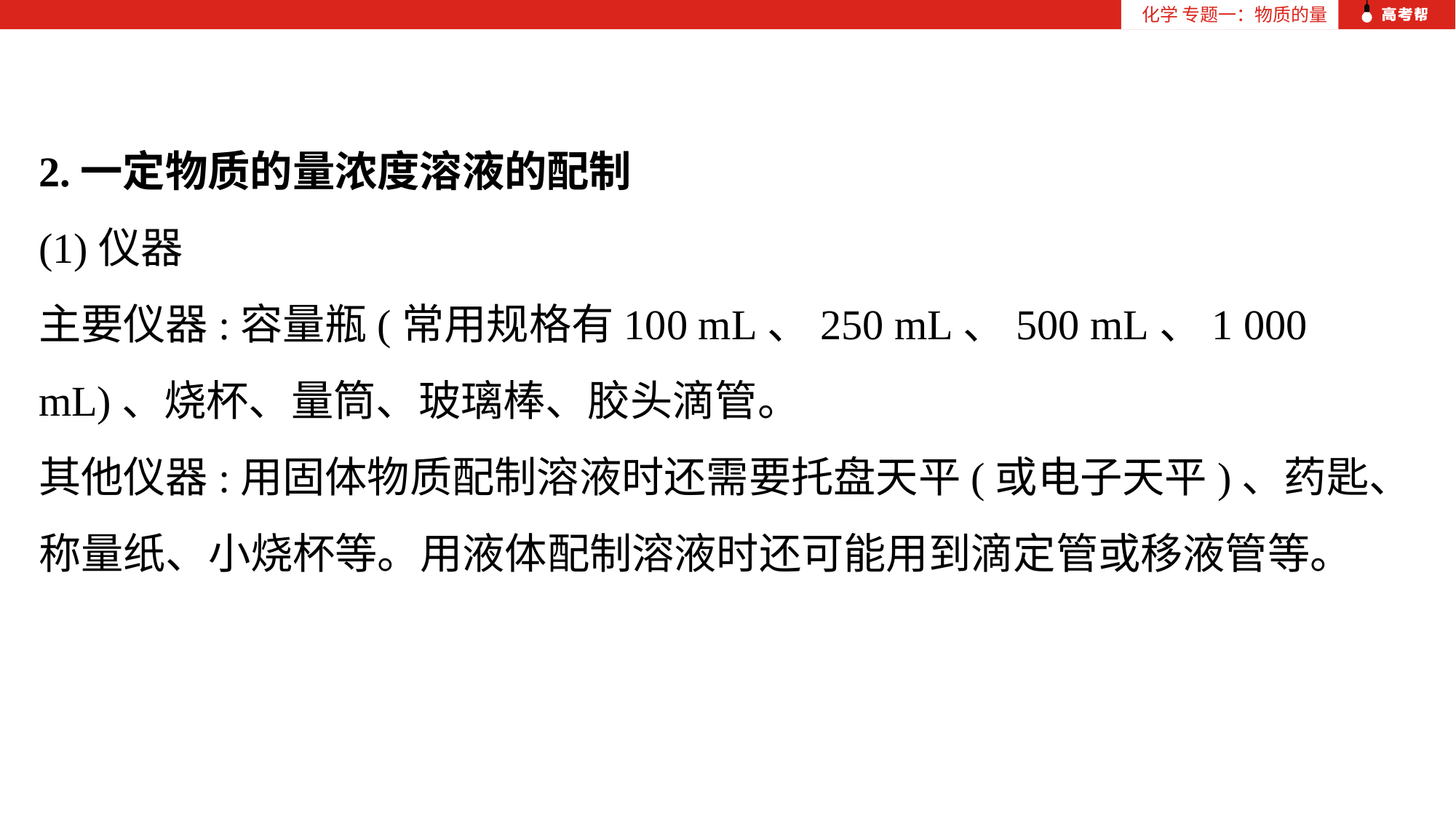

化学 专题一：物质的量
2.一定物质的量浓度溶液的配制
(1)仪器
主要仪器:容量瓶(常用规格有100 mL、250 mL、500 mL、1 000 mL)、烧杯、量筒、玻璃棒、胶头滴管。
其他仪器:用固体物质配制溶液时还需要托盘天平(或电子天平)、药匙、称量纸、小烧杯等。用液体配制溶液时还可能用到滴定管或移液管等。